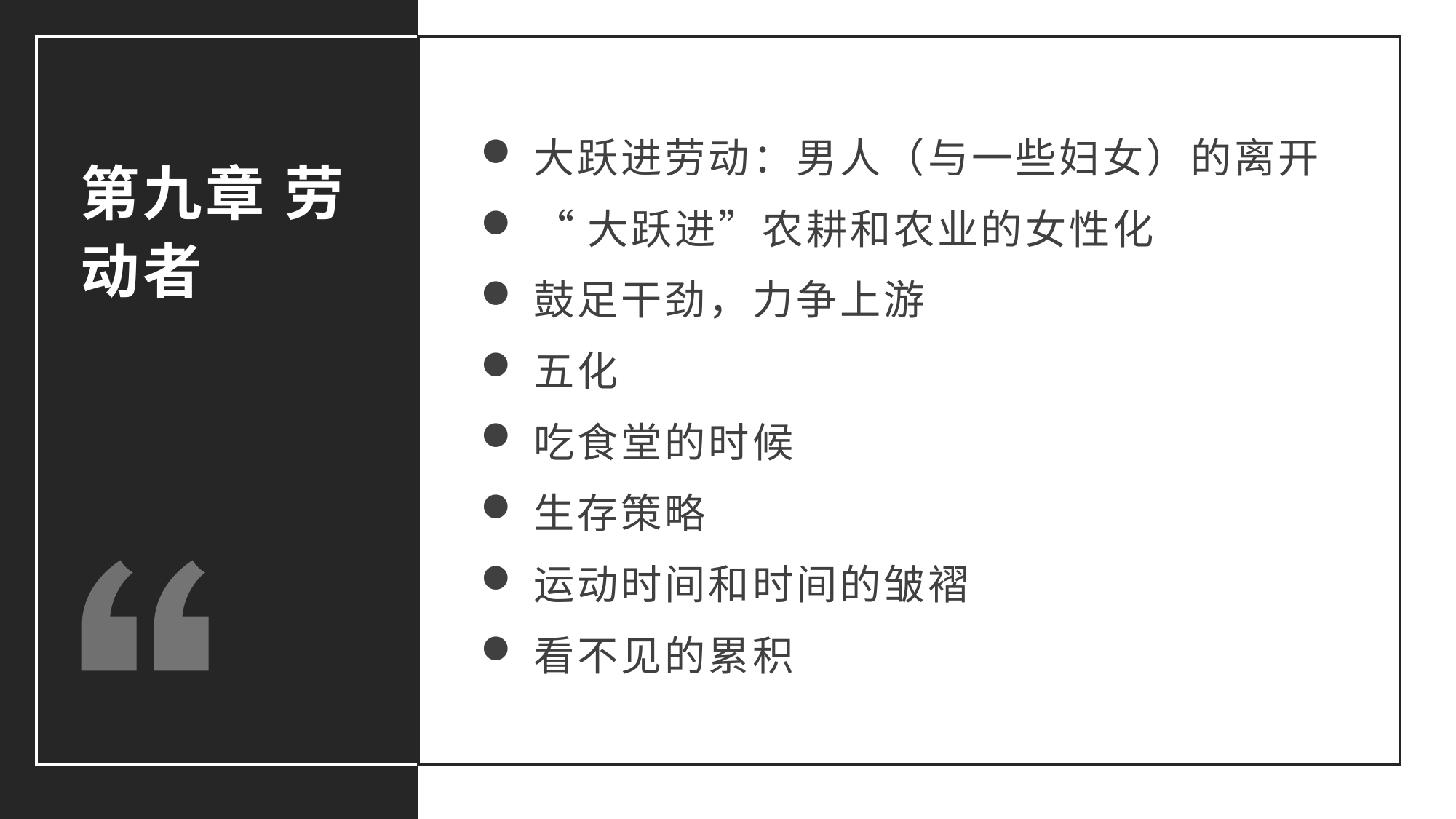

大跃进劳动：男人（与一些妇女）的离开
“大跃进”农耕和农业的女性化
鼓足干劲，力争上游
五化
吃食堂的时候
生存策略
运动时间和时间的皱褶
看不见的累积
第九章 劳动者